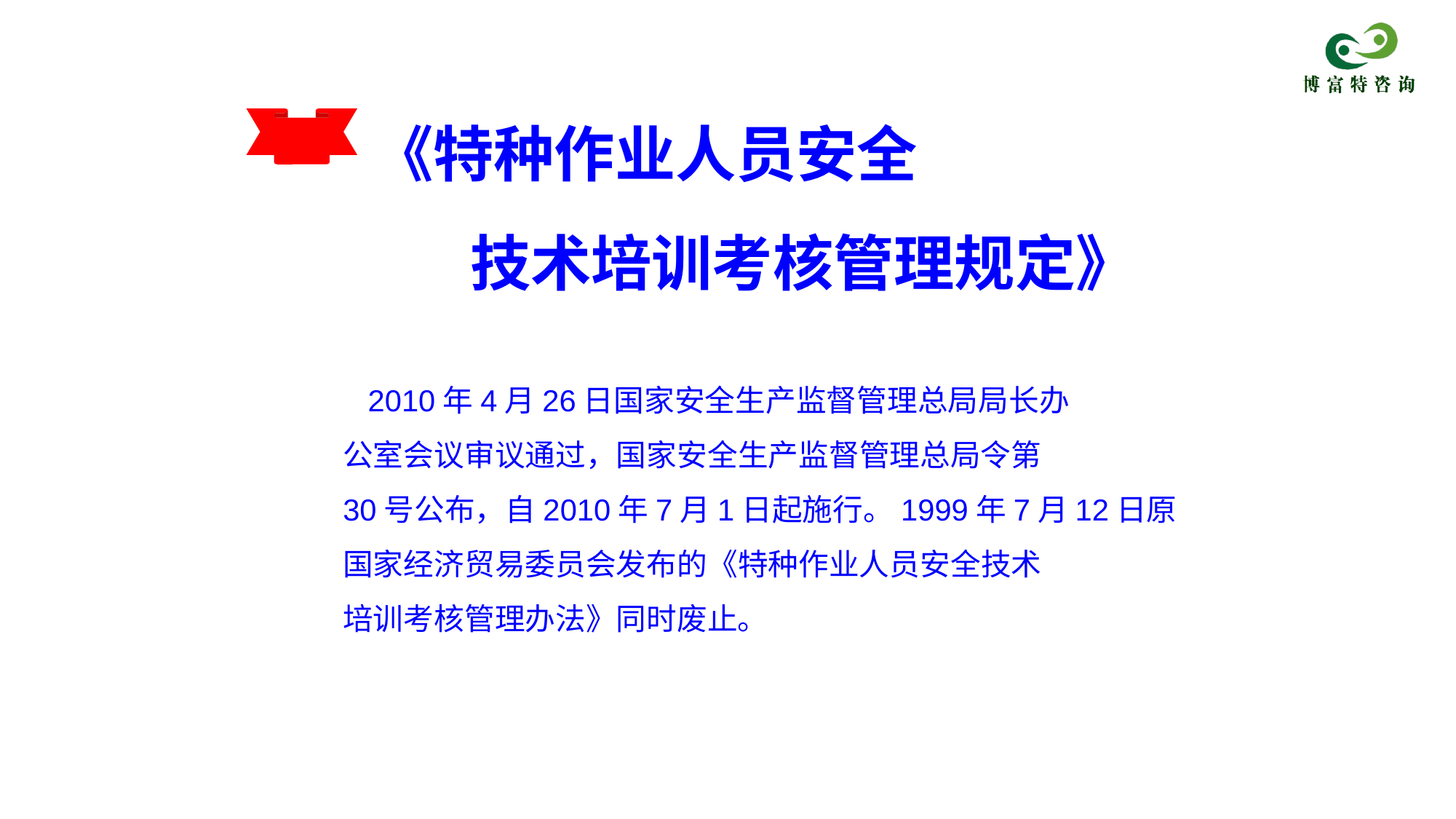

《特种作业人员安全
      技术培训考核管理规定》

   2010年4月26日国家安全生产监督管理总局局长办
公室会议审议通过，国家安全生产监督管理总局令第
30号公布，自2010年7月1日起施行。1999年7月12日原
国家经济贸易委员会发布的《特种作业人员安全技术
培训考核管理办法》同时废止。